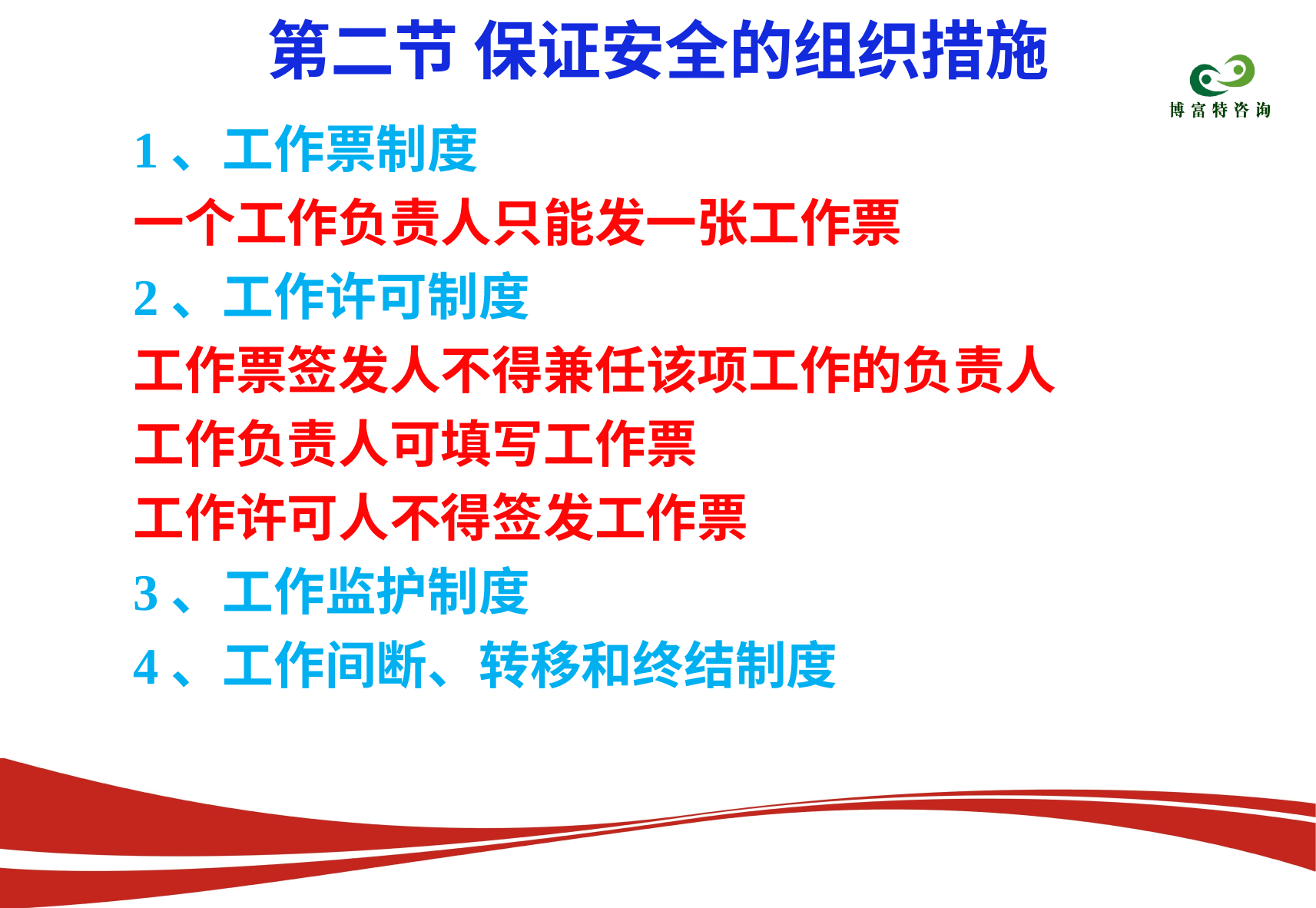

16
第二节 保证安全的组织措施
1、工作票制度
一个工作负责人只能发一张工作票
2、工作许可制度
工作票签发人不得兼任该项工作的负责人
工作负责人可填写工作票
工作许可人不得签发工作票
3、工作监护制度
4、工作间断、转移和终结制度